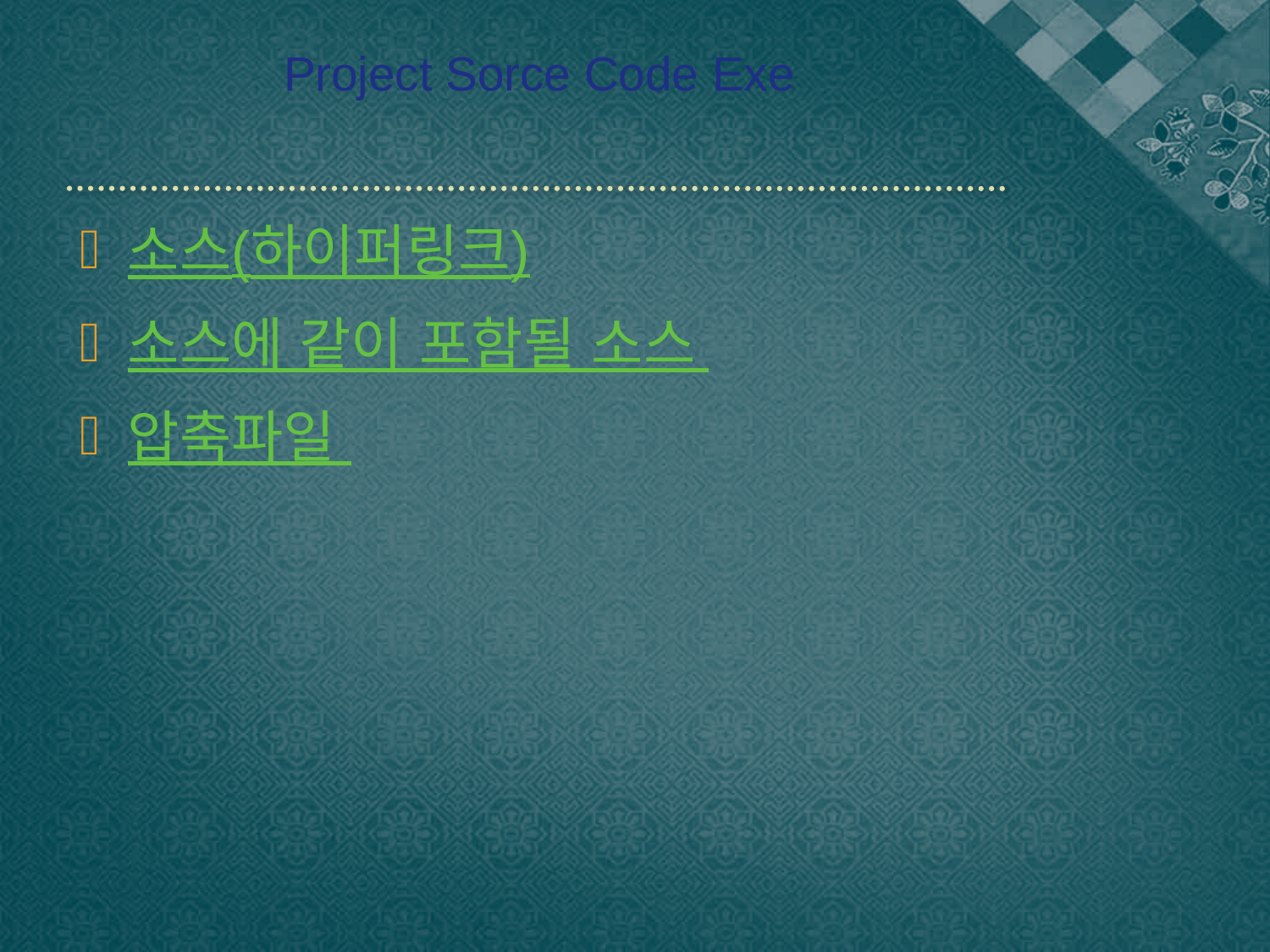

# Project Sorce Code Exe
소스(하이퍼링크)
소스에 같이 포함될 소스
압축파일